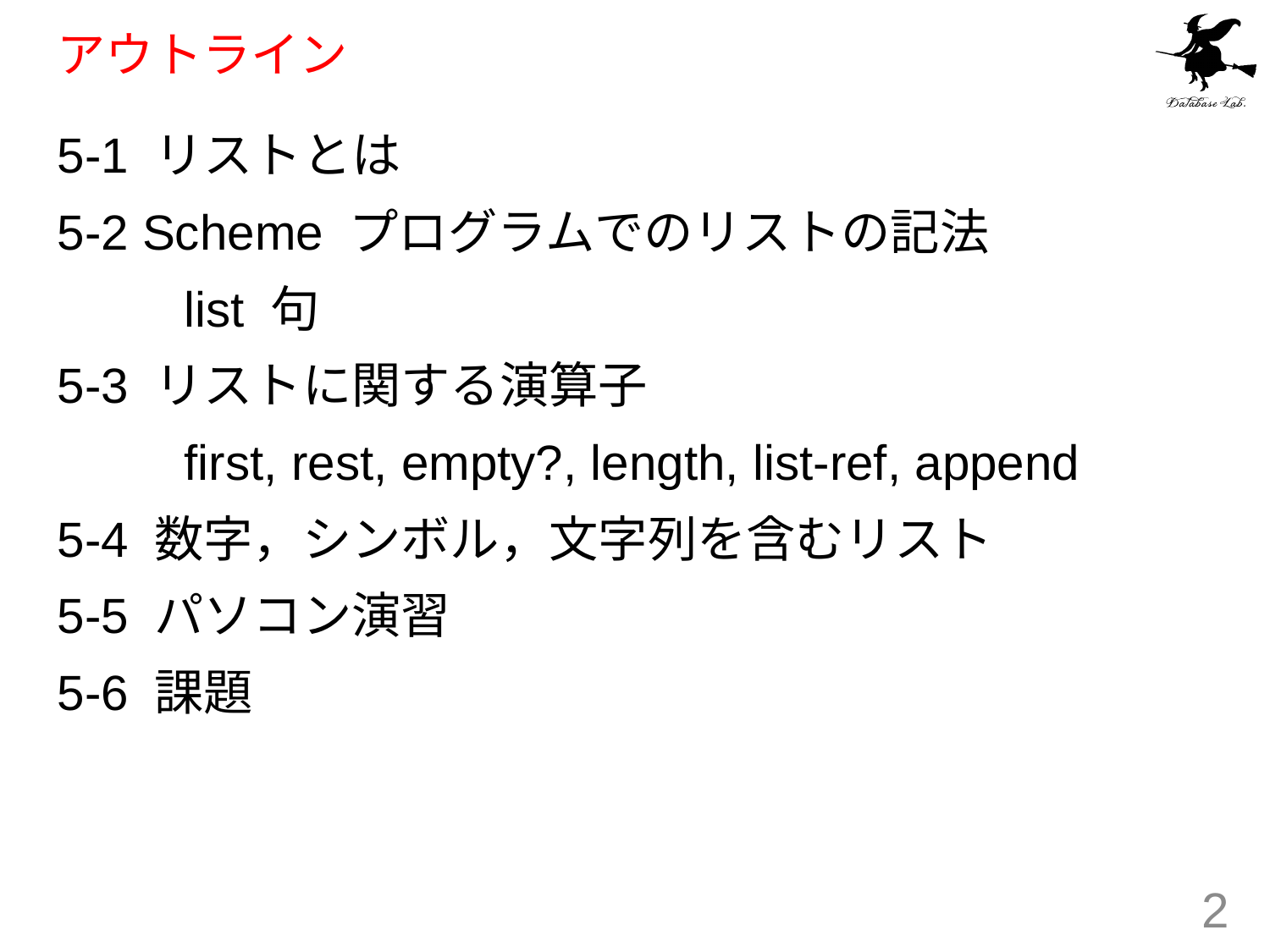

# アウトライン
5-1 リストとは
5-2 Scheme プログラムでのリストの記法
	list 句
5-3 リストに関する演算子
	first, rest, empty?, length, list-ref, append
5-4 数字，シンボル，文字列を含むリスト
5-5 パソコン演習
5-6 課題
2